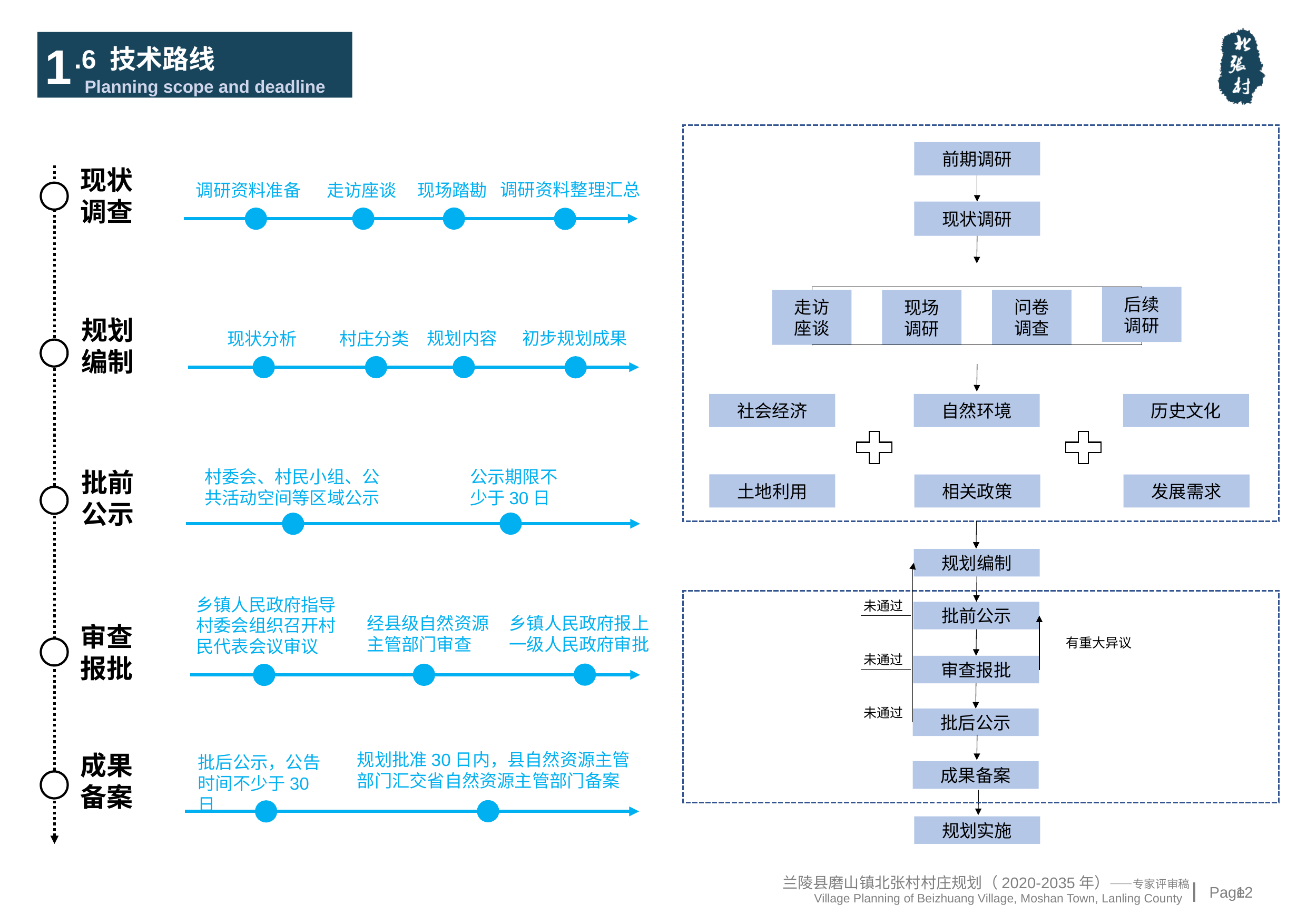

1
.6 技术路线
Planning scope and deadline

前期调研
现状调研
后续
调研
走访
座谈
问卷
调查
现场
调研
历史文化
社会经济
自然环境

土地利用
发展需求
相关政策
规划编制

未通过
批前公示
有重大异议
未通过
审查报批
未通过
批后公示
成果备案
规划实施
现状调查
调研资料整理汇总
现场踏勘
调研资料准备
走访座谈

规划编制
初步规划成果
规划内容
现状分析
村庄分类

公示期限不少于30日
村委会、村民小组、公共活动空间等区域公示
批前公示

乡镇人民政府指导村委会组织召开村民代表会议审议
乡镇人民政府报上一级人民政府审批
经县级自然资源主管部门审查
审查报批

规划批准30日内，县自然资源主管部门汇交省自然资源主管部门备案
成果备案
批后公示，公告时间不少于30日